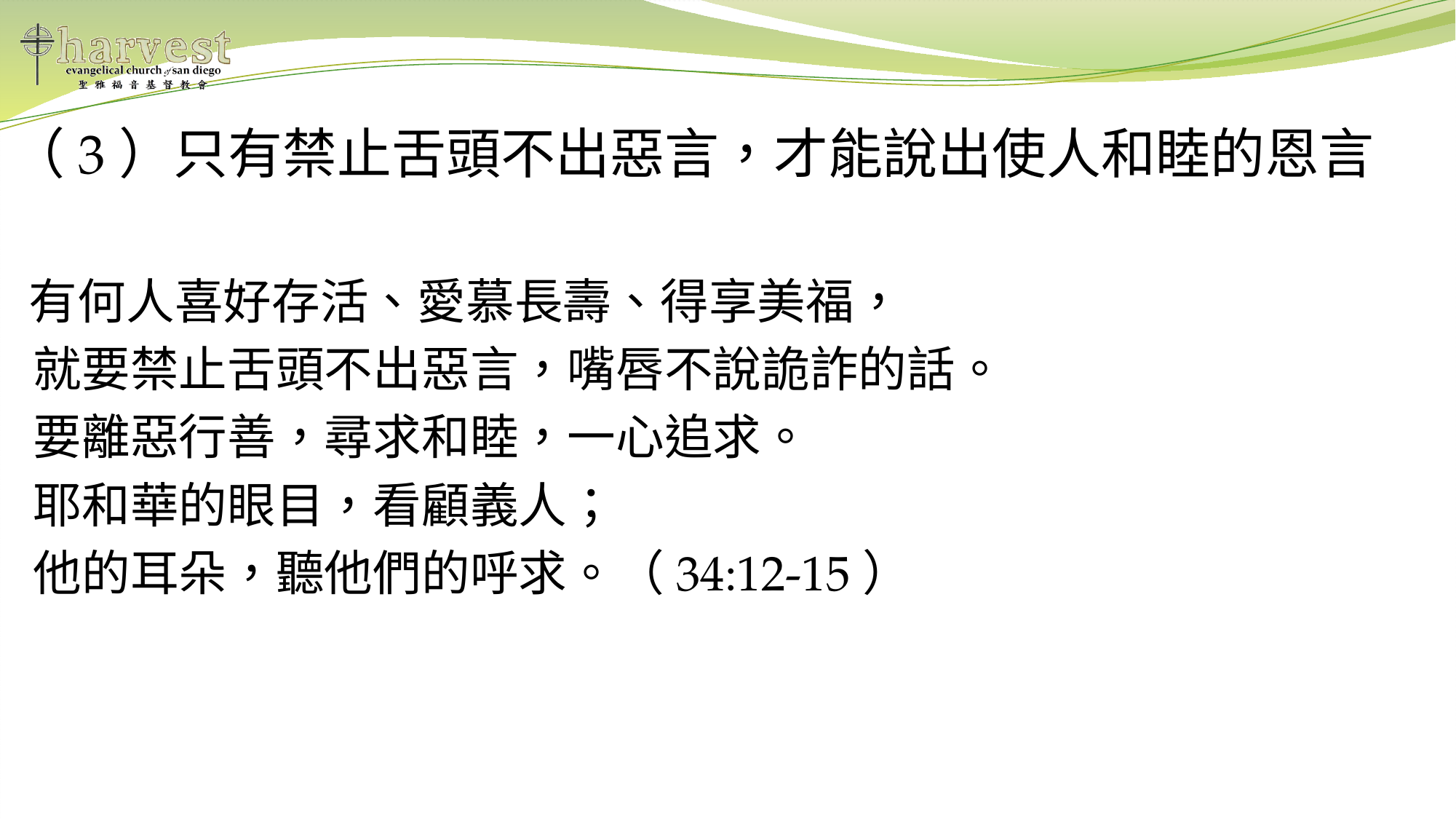

（3）只有禁止舌頭不出惡言，才能說出使人和睦的恩言

 有何人喜好存活、愛慕長壽、得享美福，
 就要禁止舌頭不出惡言，嘴唇不說詭詐的話。
 要離惡行善，尋求和睦，一心追求。
 耶和華的眼目，看顧義人；
 他的耳朵，聽他們的呼求。（34:12-15）

#